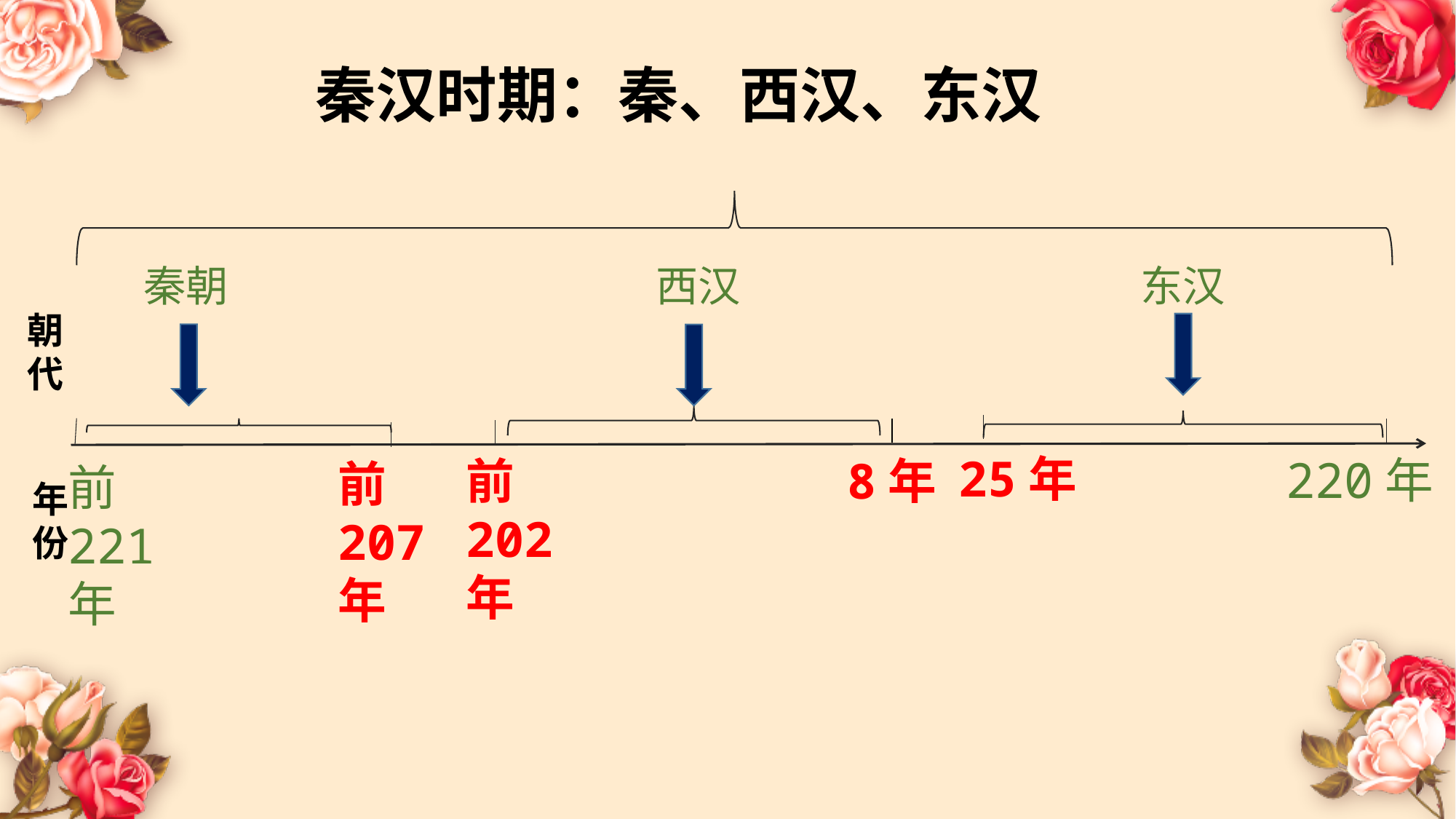

秦汉时期：秦、西汉、东汉

25年
220年
前202年
8年
前207年
前221年

西汉
东汉
 秦朝

朝代

年份